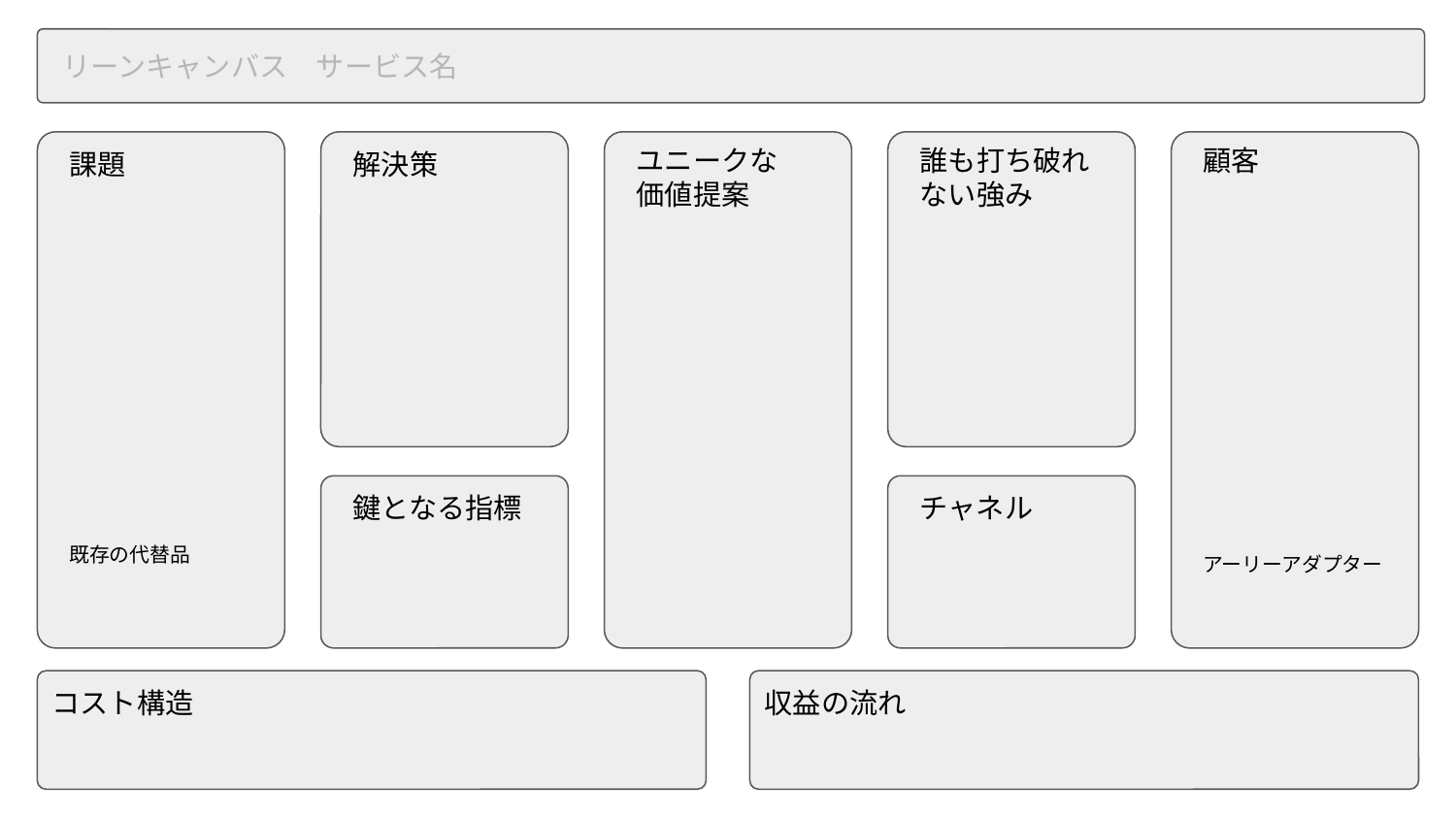

リーンキャンバス　サービス名
ユニークな
価値提案
誰も打ち破れない強み
顧客

課題

解決策

鍵となる指標

チャネル
既存の代替品
アーリーアダプター

コスト構造

収益の流れ